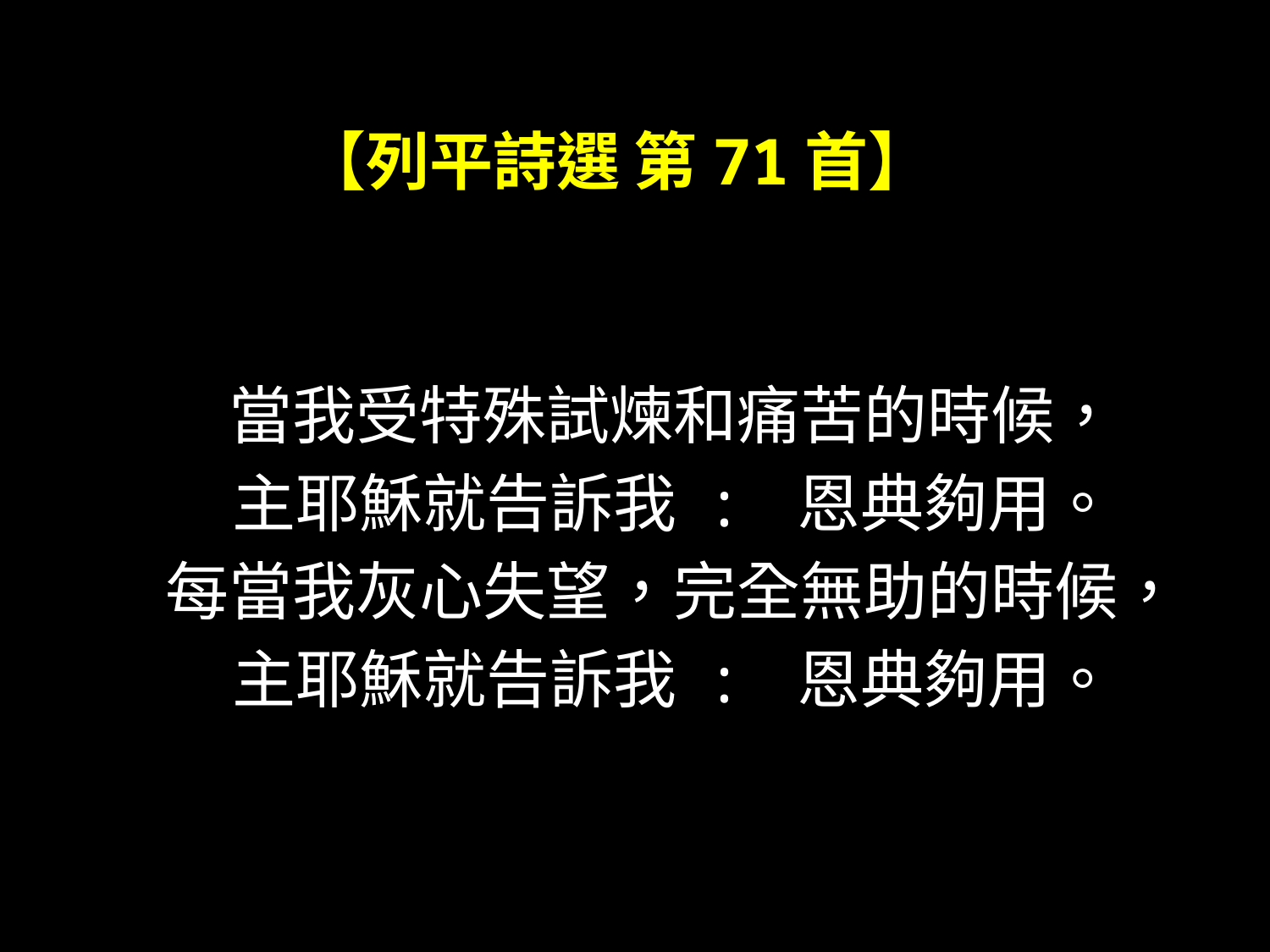

# 【列平詩選 第71首】
當我受特殊試煉和痛苦的時候，
主耶穌就告訴我 : 恩典夠用。
每當我灰心失望，完全無助的時候，
主耶穌就告訴我 : 恩典夠用。